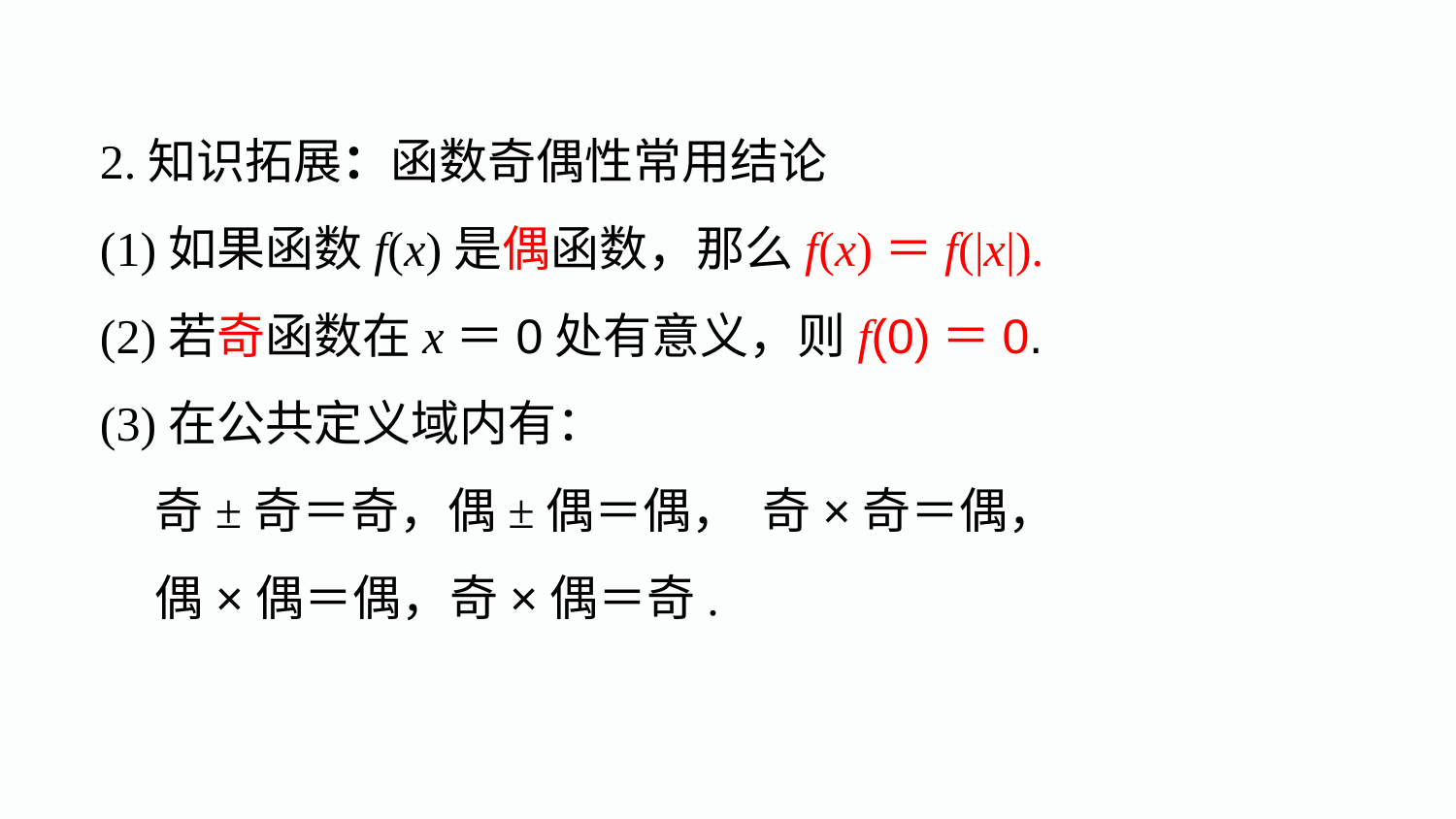

2.知识拓展：函数奇偶性常用结论
(1)如果函数f(x)是偶函数，那么f(x)＝f(|x|).
(2)若奇函数在x＝0处有意义，则f(0)＝0.
(3)在公共定义域内有：
    奇±奇＝奇，偶±偶＝偶，  奇×奇＝偶，
    偶×偶＝偶，奇×偶＝奇.